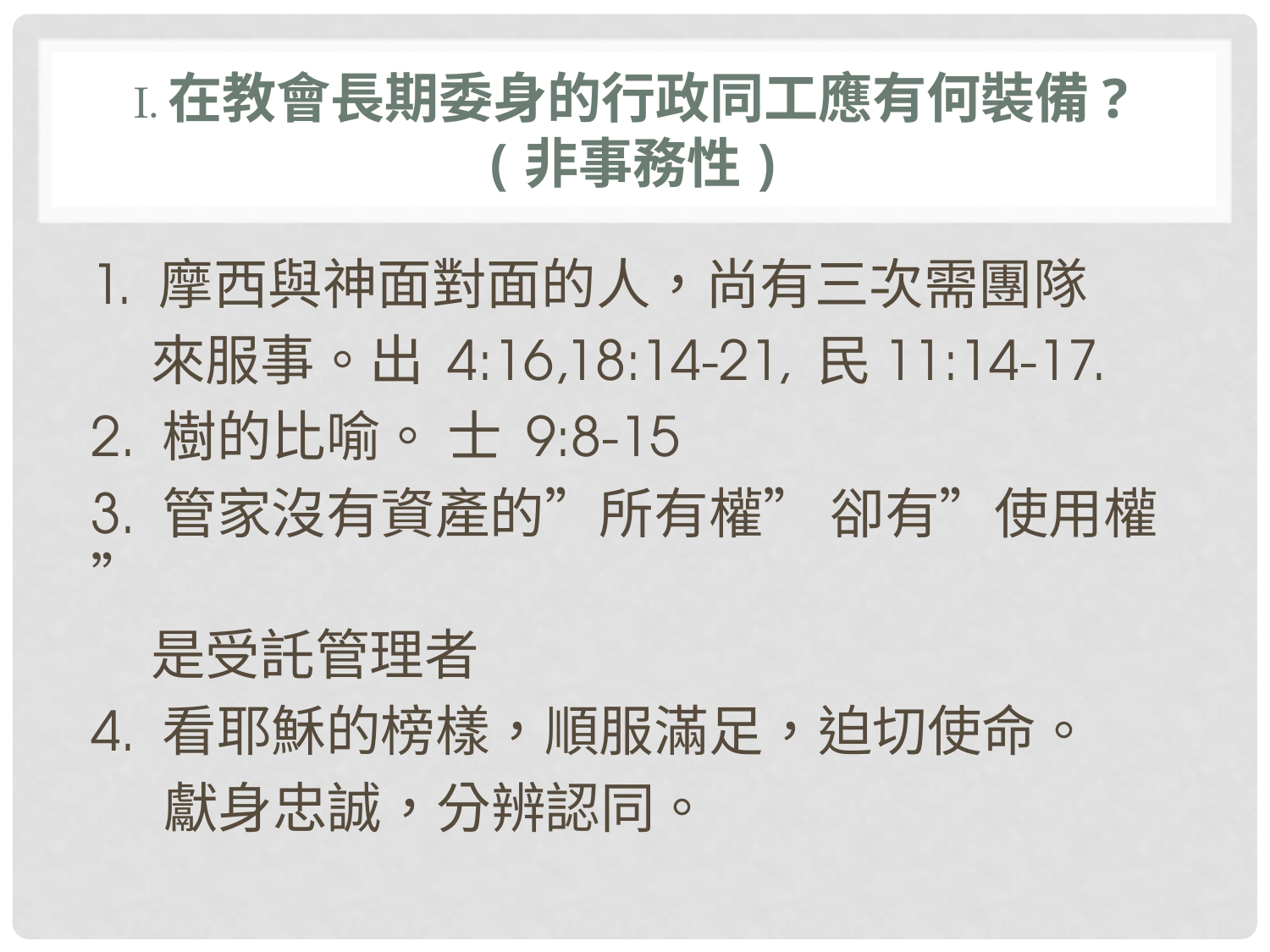

# I.在教會長期委身的行政同工應有何裝備? (非事務性)
1. 摩西與神面對面的人，尚有三次需團隊
    來服事。出 4:16,18:14-21, 民11:14-17.
2. 樹的比喻。 士 9:8-15
3. 管家沒有資產的”所有權” 卻有”使用權”
    是受託管理者
4. 看耶穌的榜樣，順服滿足，迫切使命。
     獻身忠誠，分辨認同。